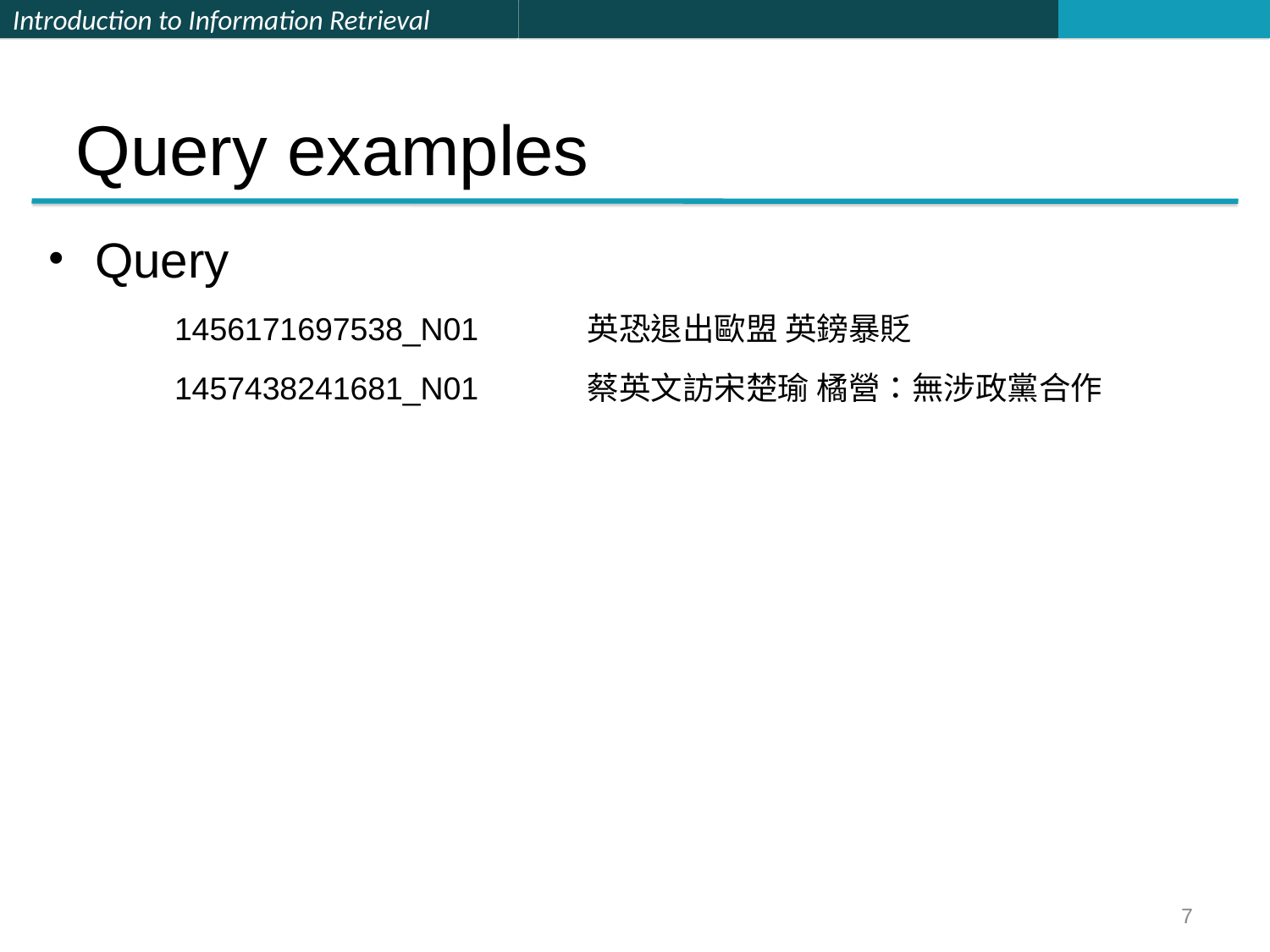

# Query examples
Query
1456171697538_N01	英恐退出歐盟 英鎊暴貶
1457438241681_N01	蔡英文訪宋楚瑜 橘營：無涉政黨合作
7